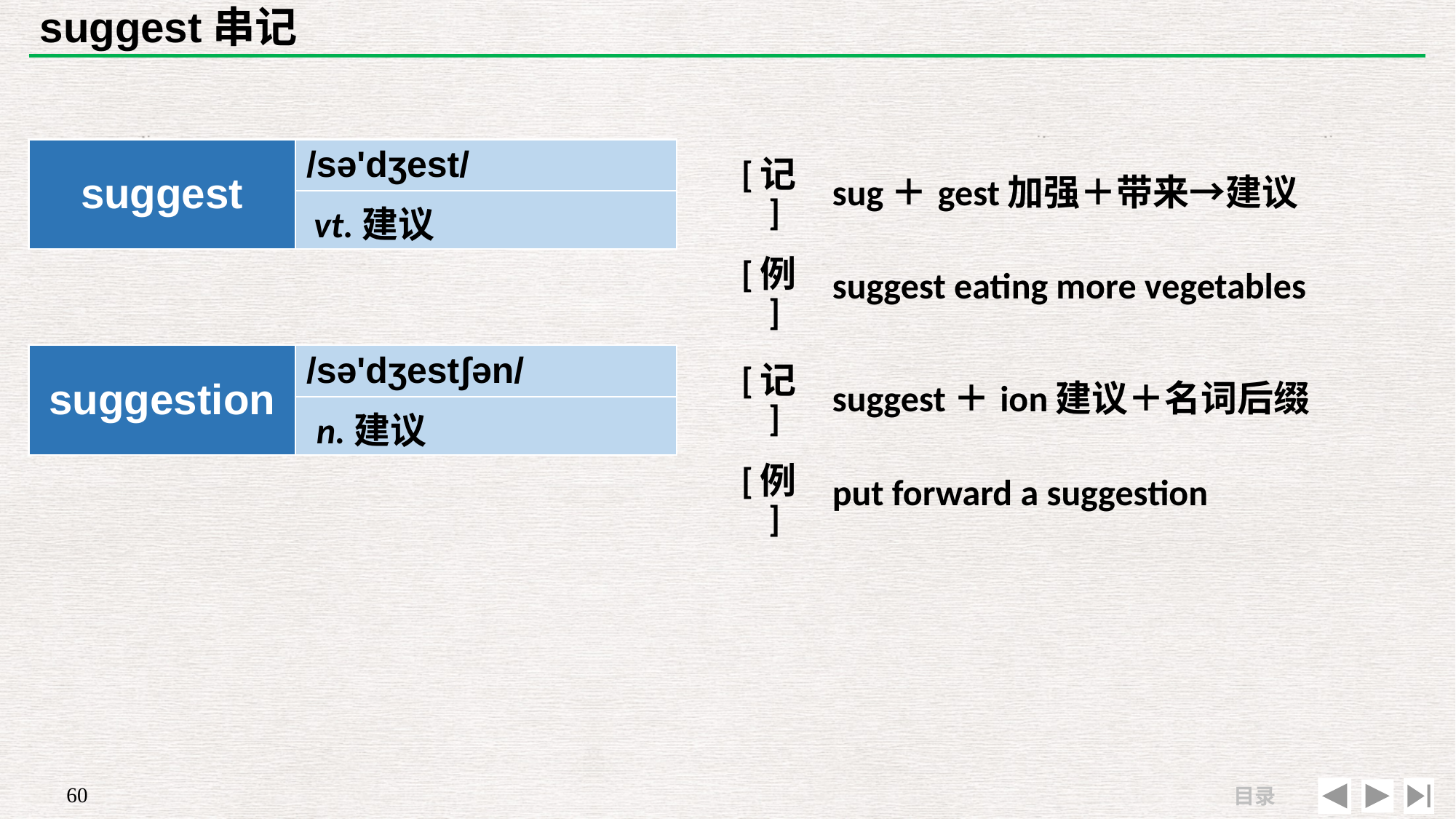

# suggest串记

| suggest | /sə'dʒest/ |
| --- | --- |
|  |  |
| [记] | sug＋gest加强＋带来→建议 |
| --- | --- |
| [例] | suggest eating more vegetables |
vt.建议
| suggestion | /sə'dʒestʃən/ |
| --- | --- |
|  |  |
| [记] | suggest＋ion建议＋名词后缀 |
| --- | --- |
| [例] | put forward a suggestion |
n.建议